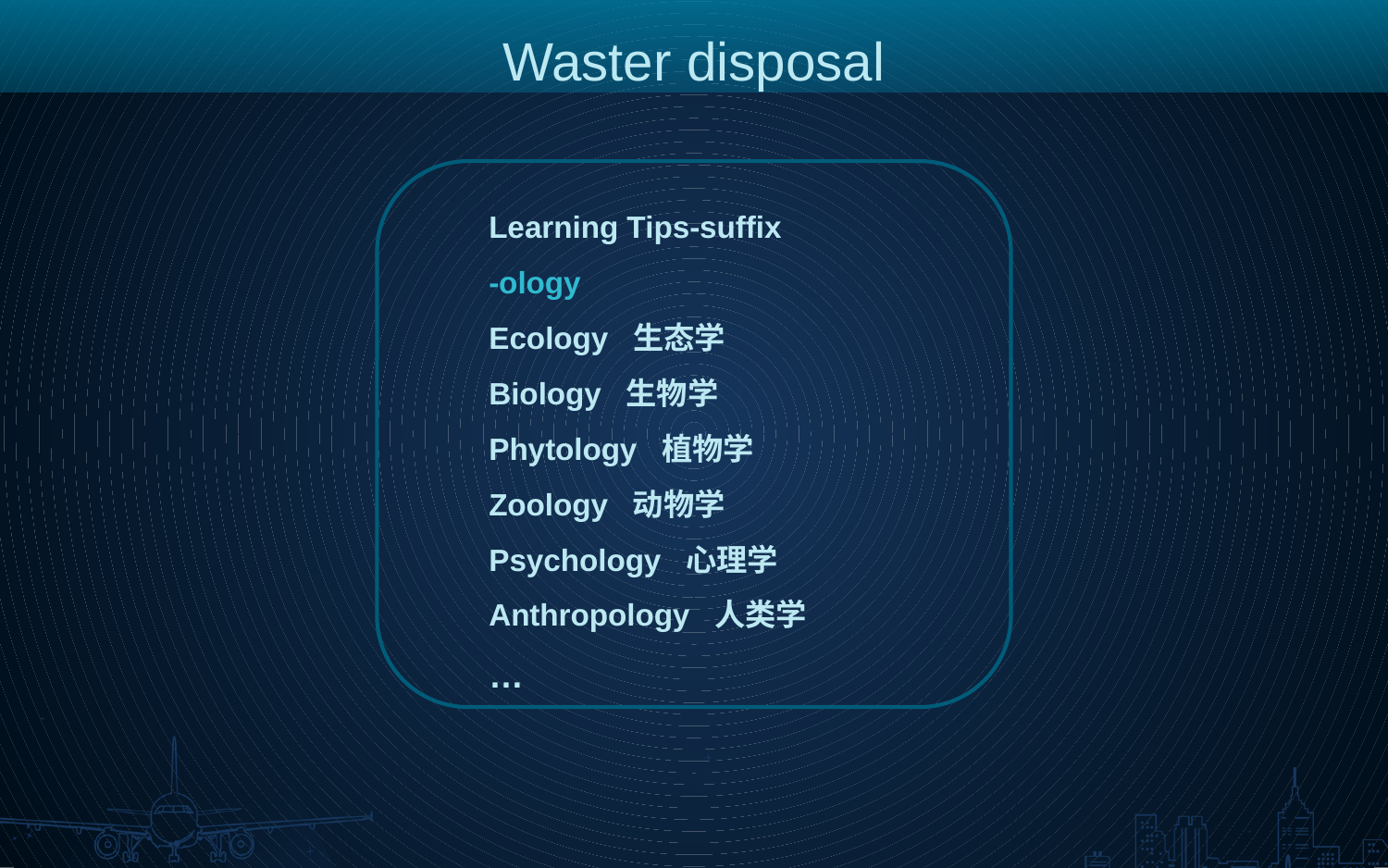

Waster disposal

Learning Tips-suffix
-ology
Ecology  生态学
Biology  生物学
Phytology  植物学
Zoology  动物学
Psychology  心理学
Anthropology  人类学
…